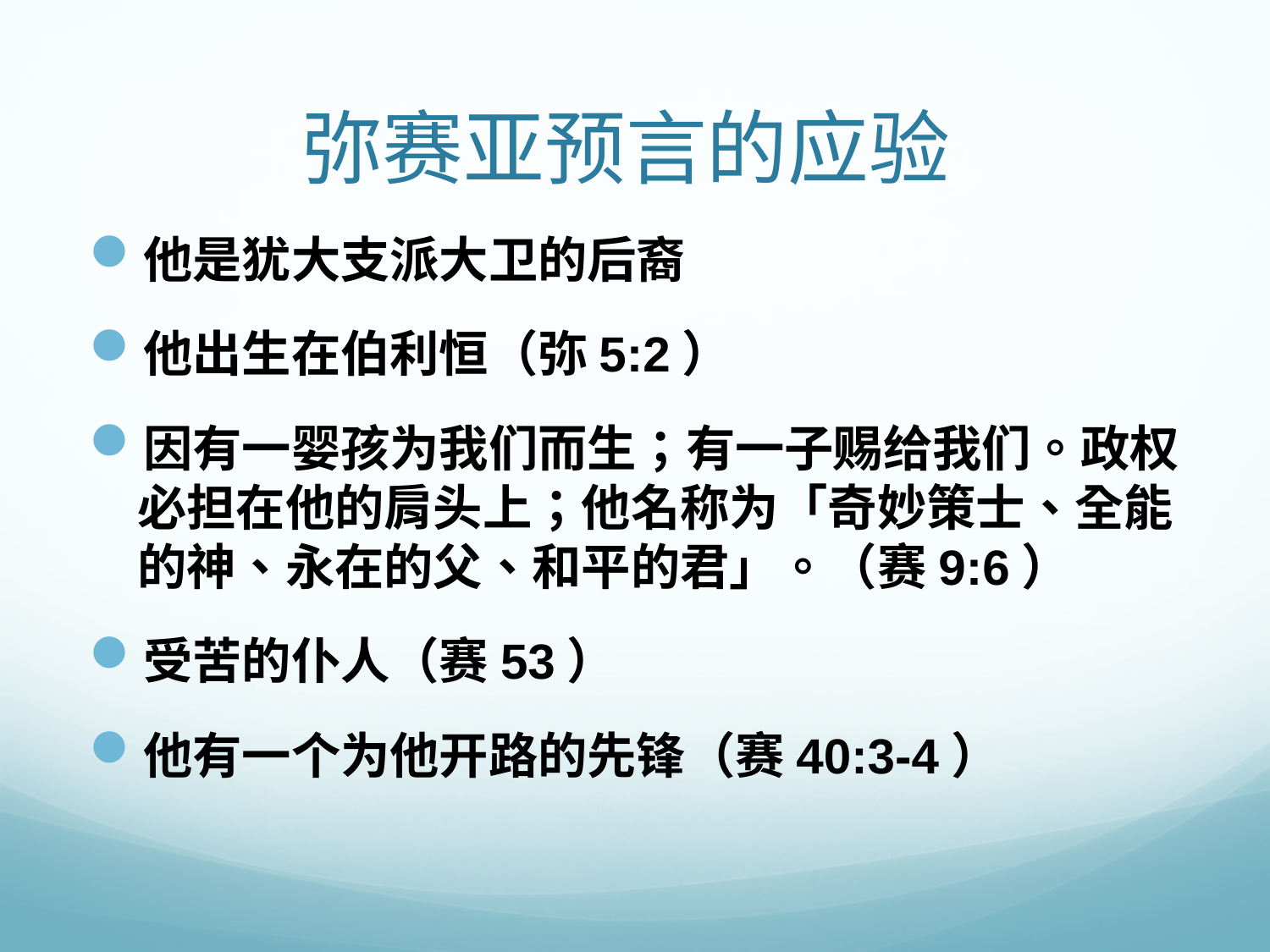

# 弥赛亚预言的应验
他是犹大支派大卫的后裔
他出生在伯利恒（弥5:2）
因有一婴孩为我们而生；有一子赐给我们。政权必担在他的肩头上；他名称为「奇妙策士、全能的神、永在的父、和平的君」。（赛9:6）
受苦的仆人（赛53）
他有一个为他开路的先锋（赛40:3-4）